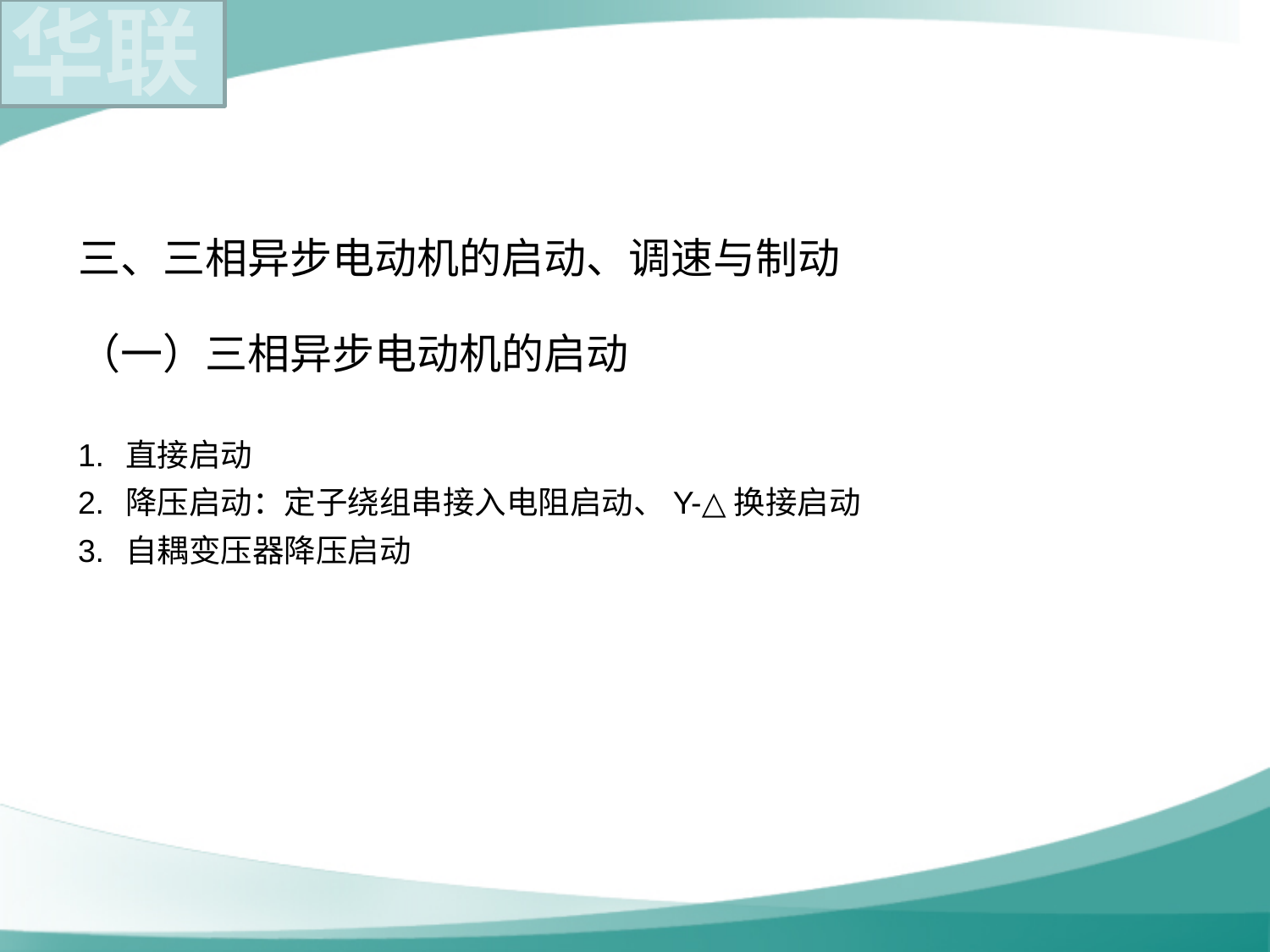

三、三相异步电动机的启动、调速与制动
（一）三相异步电动机的启动

直接启动
降压启动：定子绕组串接入电阻启动、Y-△换接启动
自耦变压器降压启动